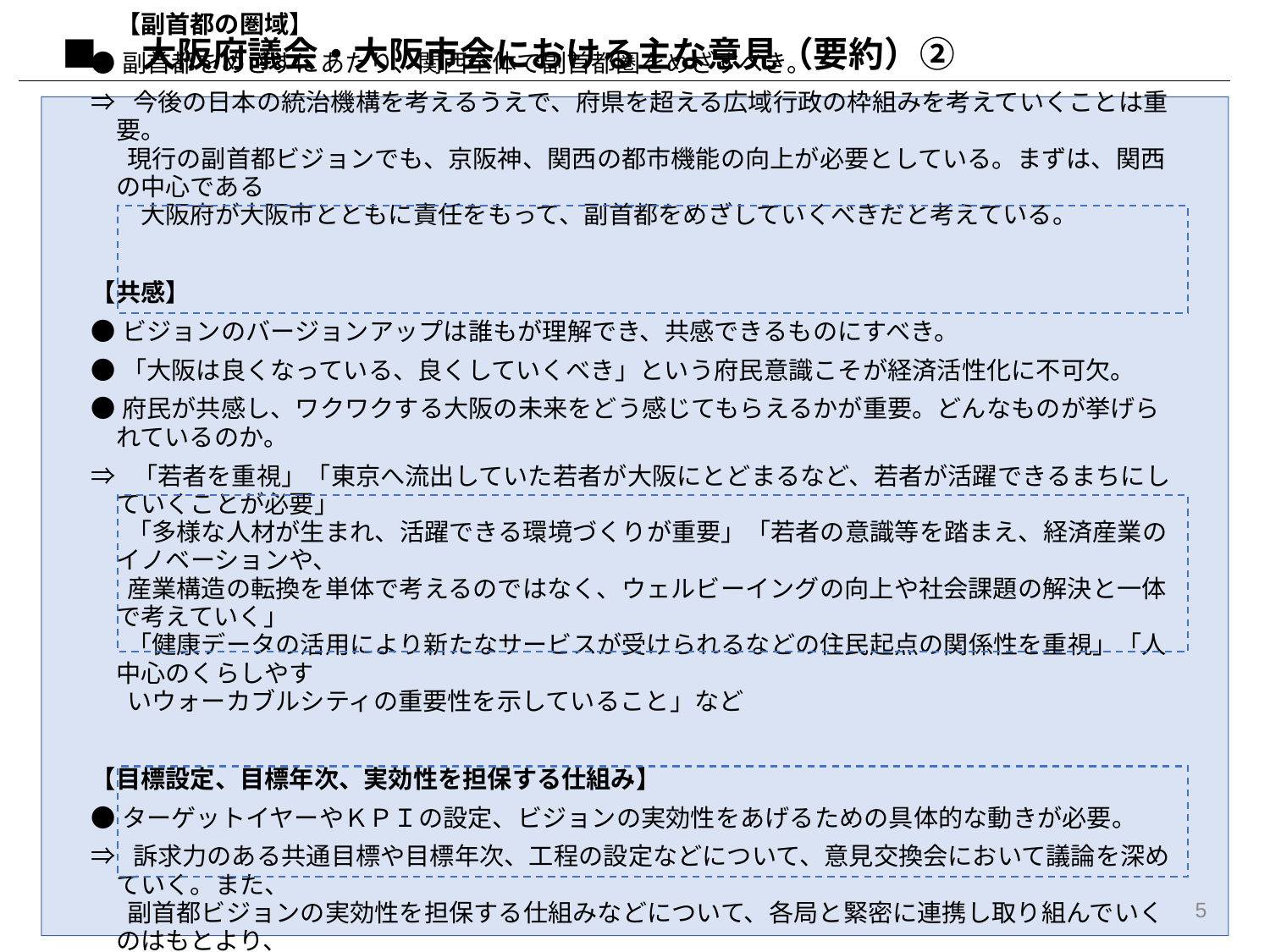

■　大阪府議会・大阪市会における主な意見（要約）②
　【副首都の圏域】
●副首都をめざすにあたり、関西全体で副首都圏をめざすべき。
⇒  今後の日本の統治機構を考えるうえで、府県を超える広域行政の枠組みを考えていくことは重要。
  現行の副首都ビジョンでも、京阪神、関西の都市機能の向上が必要としている。まずは、関西の中心である
　大阪府が大阪市とともに責任をもって、副首都をめざしていくべきだと考えている。

【共感】
●ビジョンのバージョンアップは誰もが理解でき、共感できるものにすべき。
●「大阪は良くなっている、良くしていくべき」という府民意識こそが経済活性化に不可欠。
●府民が共感し、ワクワクする大阪の未来をどう感じてもらえるかが重要。どんなものが挙げられているのか。
⇒  「若者を重視」「東京へ流出していた若者が大阪にとどまるなど、若者が活躍できるまちにしていくことが必要」
  「多様な人材が生まれ、活躍できる環境づくりが重要」「若者の意識等を踏まえ、経済産業のイノベーションや、
  産業構造の転換を単体で考えるのではなく、ウェルビーイングの向上や社会課題の解決と一体で考えていく」
  「健康データの活用により新たなサービスが受けられるなどの住民起点の関係性を重視」「人中心のくらしやす
  いウォーカブルシティの重要性を示していること」など

【目標設定、目標年次、実効性を担保する仕組み】
●ターゲットイヤーやＫＰＩの設定、ビジョンの実効性をあげるための具体的な動きが必要。
⇒  訴求力のある共通目標や目標年次、工程の設定などについて、意見交換会において議論を深めていく。また、
  副首都ビジョンの実効性を担保する仕組みなどについて、各局と緊密に連携し取り組んでいくのはもとより、
  意見交換会において様々な意見を伺いつつ、副首都推進局としてしっかり考えてまいりたい。

5